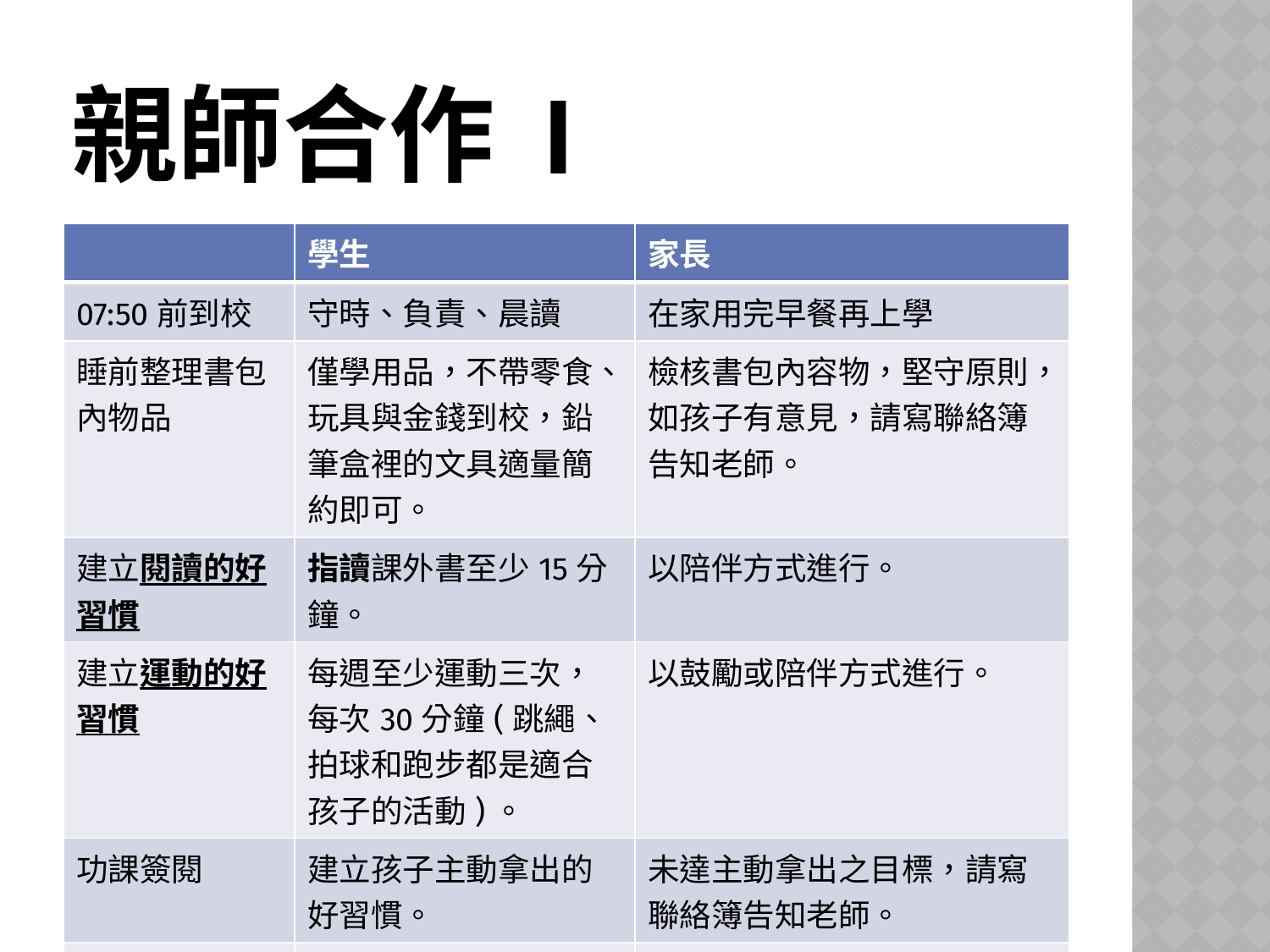

# 親師合作 I
|  | 學生 | 家長 |
| --- | --- | --- |
| 07:50前到校 | 守時、負責、晨讀 | 在家用完早餐再上學 |
| 睡前整理書包內物品 | 僅學用品，不帶零食、玩具與金錢到校，鉛筆盒裡的文具適量簡約即可。 | 檢核書包內容物，堅守原則，如孩子有意見，請寫聯絡簿告知老師。 |
| 建立閱讀的好習慣 | 指讀課外書至少15分鐘。 | 以陪伴方式進行。 |
| 建立運動的好習慣 | 每週至少運動三次，每次30分鐘(跳繩、拍球和跑步都是適合孩子的活動)。 | 以鼓勵或陪伴方式進行。 |
| 功課簽閱 | 建立孩子主動拿出的好習慣。 | 未達主動拿出之目標，請寫聯絡簿告知老師。 |
| 家事參與 | 擦桌椅、掃地、拖地、摺衣服…等等。 | 放手讓孩子嘗試練習，EX:擰抹布幫助小肌肉發展。 |